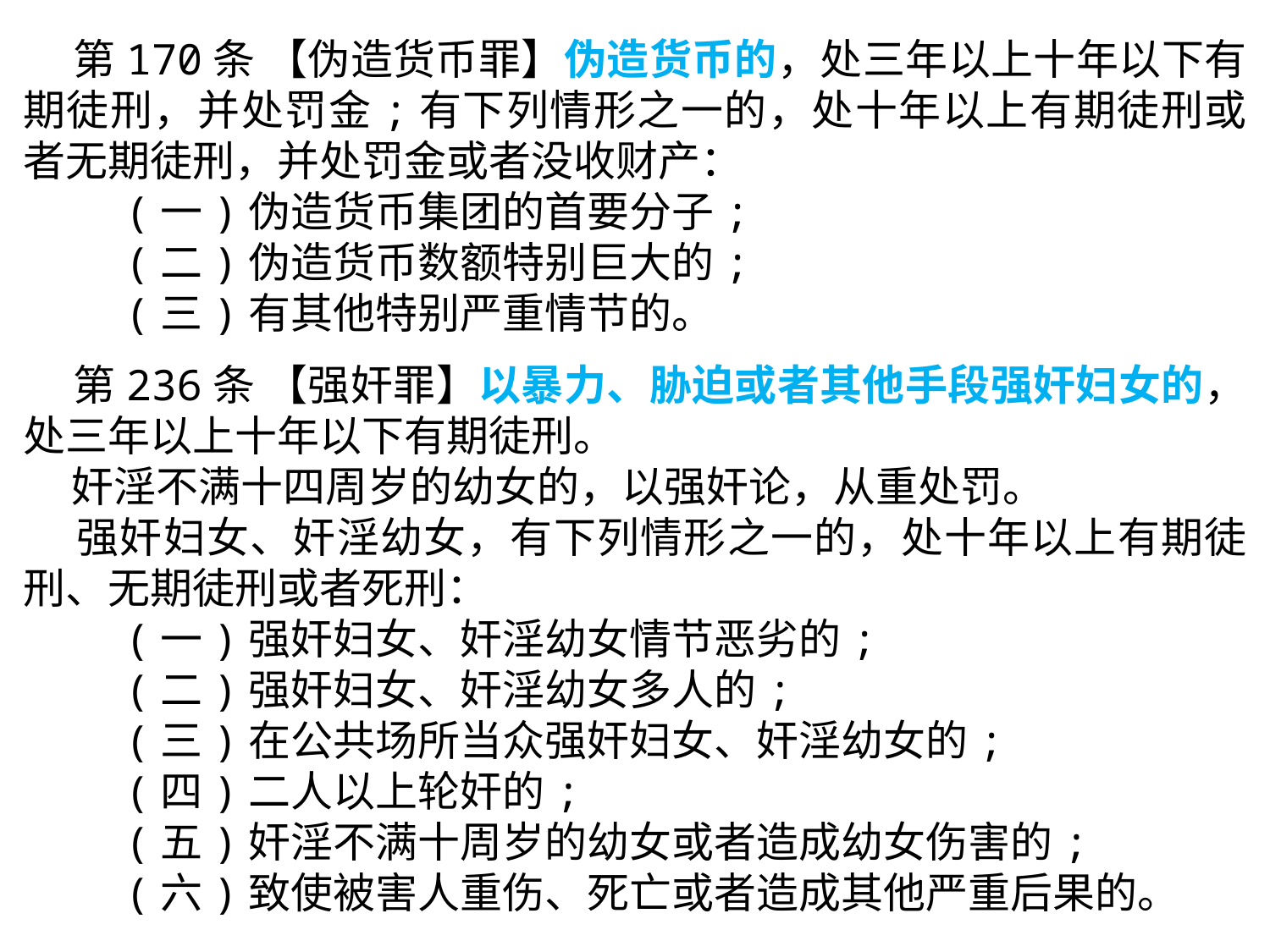

第170条 【伪造货币罪】伪造货币的，处三年以上十年以下有期徒刑，并处罚金;有下列情形之一的，处十年以上有期徒刑或者无期徒刑，并处罚金或者没收财产：
    (一)伪造货币集团的首要分子;
    (二)伪造货币数额特别巨大的;
    (三)有其他特别严重情节的。

    第236条 【强奸罪】以暴力、胁迫或者其他手段强奸妇女的，处三年以上十年以下有期徒刑。
    奸淫不满十四周岁的幼女的，以强奸论，从重处罚。
    强奸妇女、奸淫幼女，有下列情形之一的，处十年以上有期徒刑、无期徒刑或者死刑：
    (一)强奸妇女、奸淫幼女情节恶劣的;
    (二)强奸妇女、奸淫幼女多人的;
    (三)在公共场所当众强奸妇女、奸淫幼女的;
    (四)二人以上轮奸的;
    (五)奸淫不满十周岁的幼女或者造成幼女伤害的;
    (六)致使被害人重伤、死亡或者造成其他严重后果的。